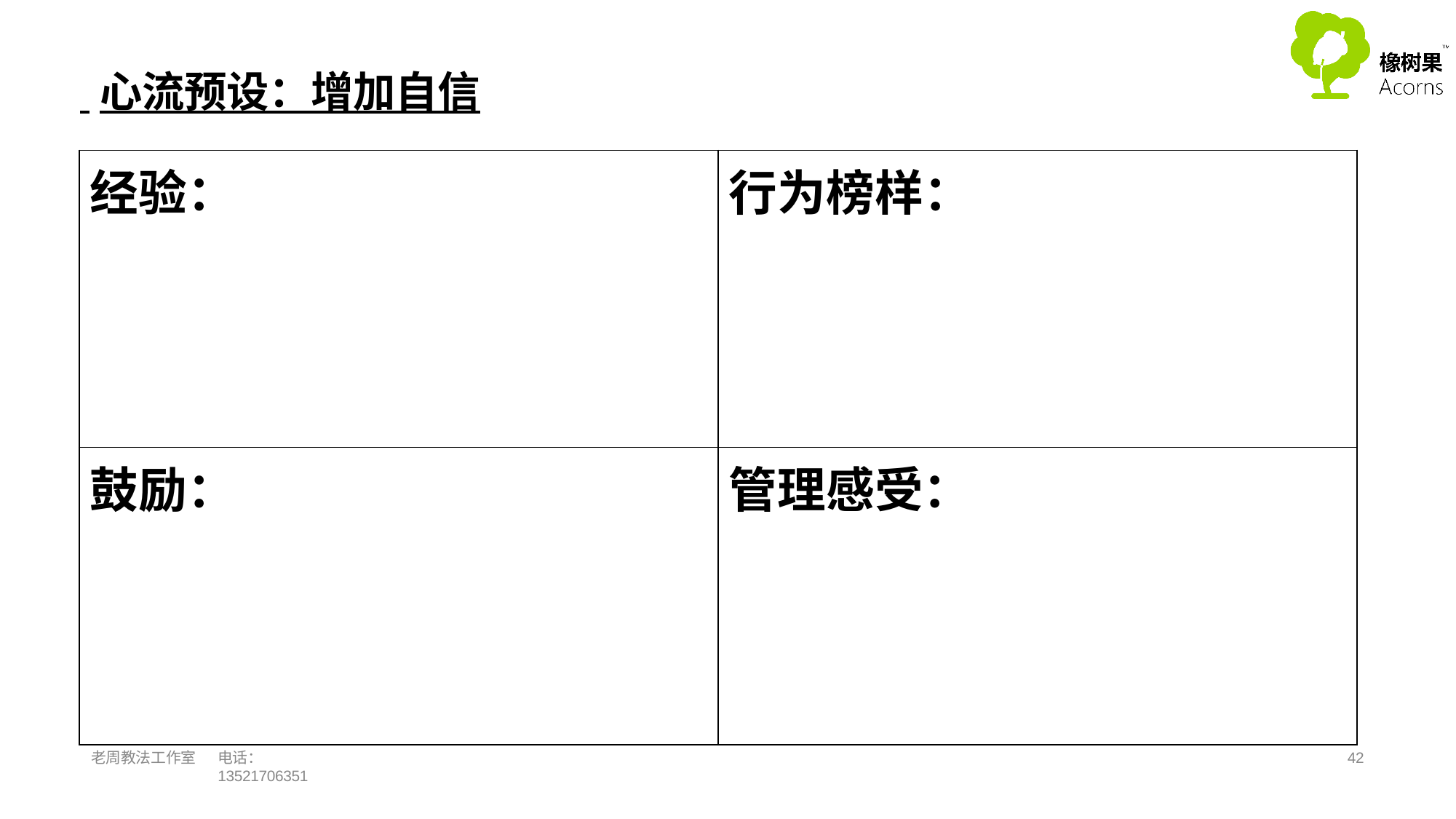

# 心流预设：增加自信
| 经验： | 行为榜样： |
| --- | --- |
| 鼓励： | 管理感受： |
老周教法工作室
电话：13521706351
42